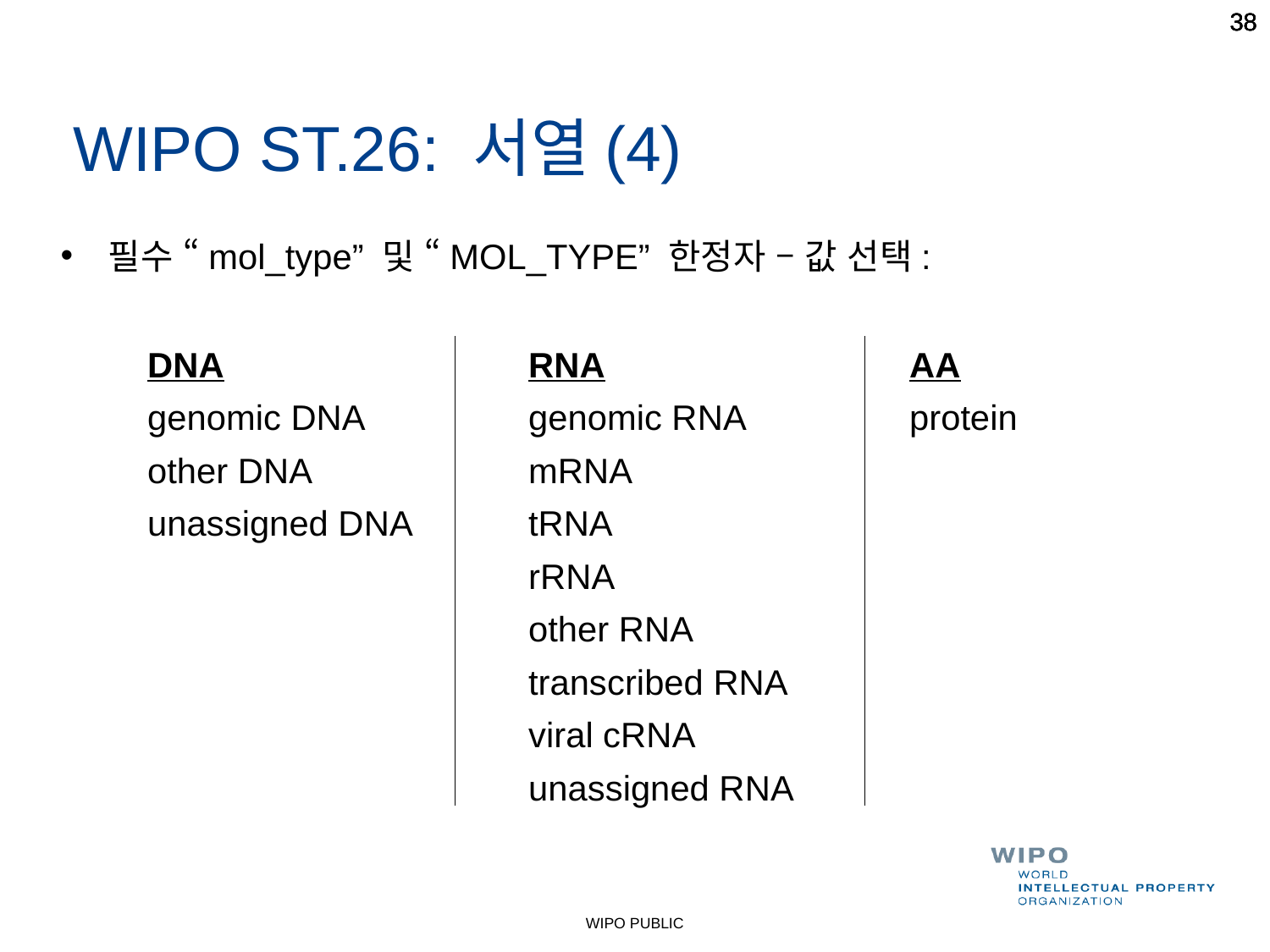

38
38
38
38
WIPO ST.26: 서열(4)
필수 “mol_type” 및 “MOL_TYPE” 한정자 – 값 선택:
DNA			RNA			AA
genomic DNA		genomic RNA		protein
other DNA		mRNA
unassigned DNA 	tRNA
			rRNA
			other RNA
			transcribed RNA
			viral cRNA
			unassigned RNA